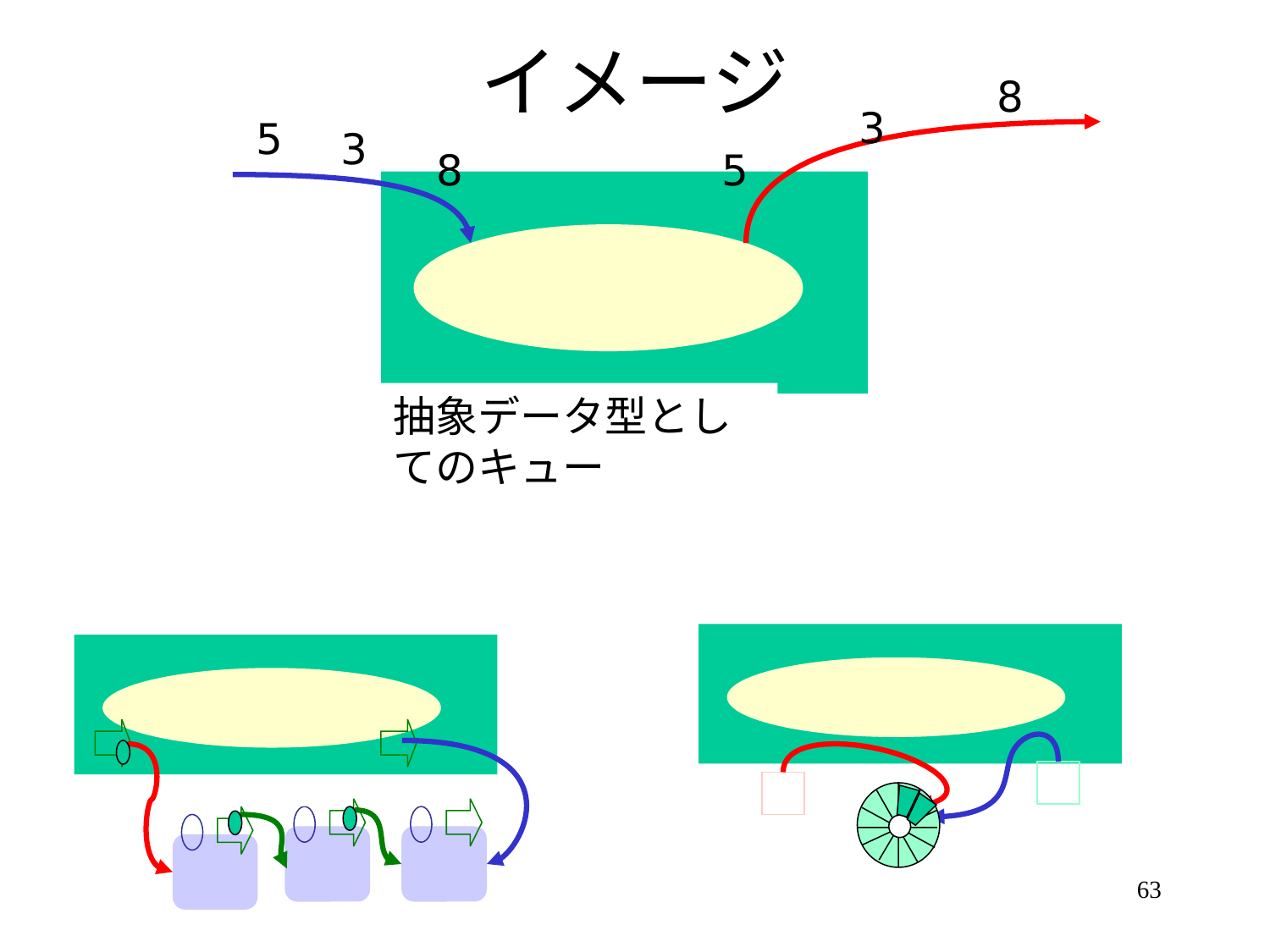

# イメージ
8
3
5

3
8
5

抽象データ型としてのキュー

10
ＮＵＬＬ

20
15

63